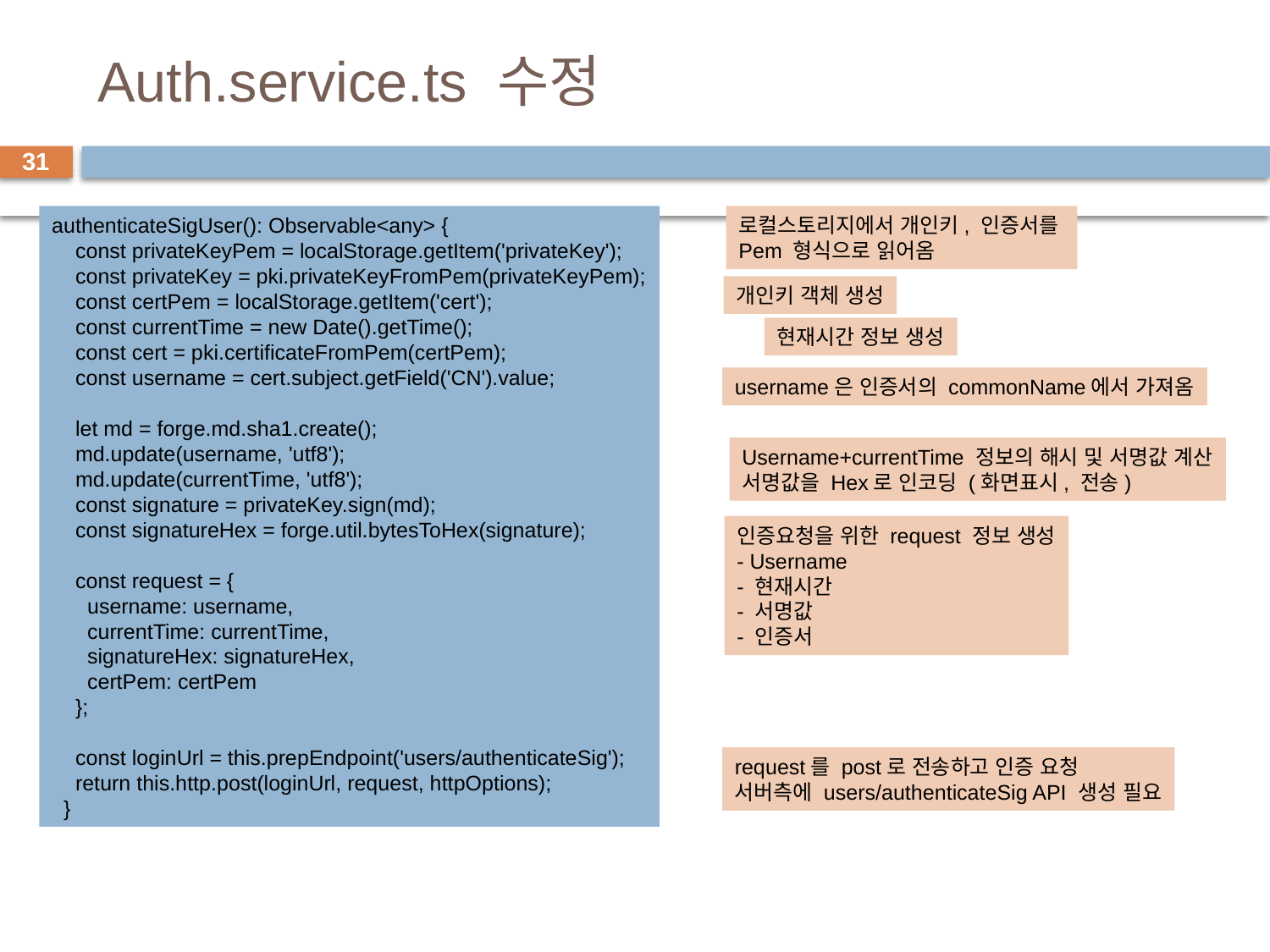

# Auth.service.ts 수정
31
authenticateSigUser(): Observable<any> {
    const privateKeyPem = localStorage.getItem('privateKey');
    const privateKey = pki.privateKeyFromPem(privateKeyPem);
    const certPem = localStorage.getItem('cert');
    const currentTime = new Date().getTime();
    const cert = pki.certificateFromPem(certPem);
    const username = cert.subject.getField('CN').value;
    let md = forge.md.sha1.create();
    md.update(username, 'utf8');
    md.update(currentTime, 'utf8');
    const signature = privateKey.sign(md);
    const signatureHex = forge.util.bytesToHex(signature);
    const request = {
      username: username,
      currentTime: currentTime,
      signatureHex: signatureHex,
      certPem: certPem
    };
    const loginUrl = this.prepEndpoint('users/authenticateSig');
    return this.http.post(loginUrl, request, httpOptions);
  }
로컬스토리지에서 개인키, 인증서를
Pem 형식으로 읽어옴
개인키 객체 생성
현재시간 정보 생성
username은 인증서의 commonName에서 가져옴
Username+currentTime 정보의 해시 및 서명값 계산
서명값을 Hex로 인코딩 (화면표시, 전송)
인증요청을 위한 request 정보 생성
- Username
- 현재시간
- 서명값
- 인증서
request를 post로 전송하고 인증 요청
서버측에 users/authenticateSig API 생성 필요